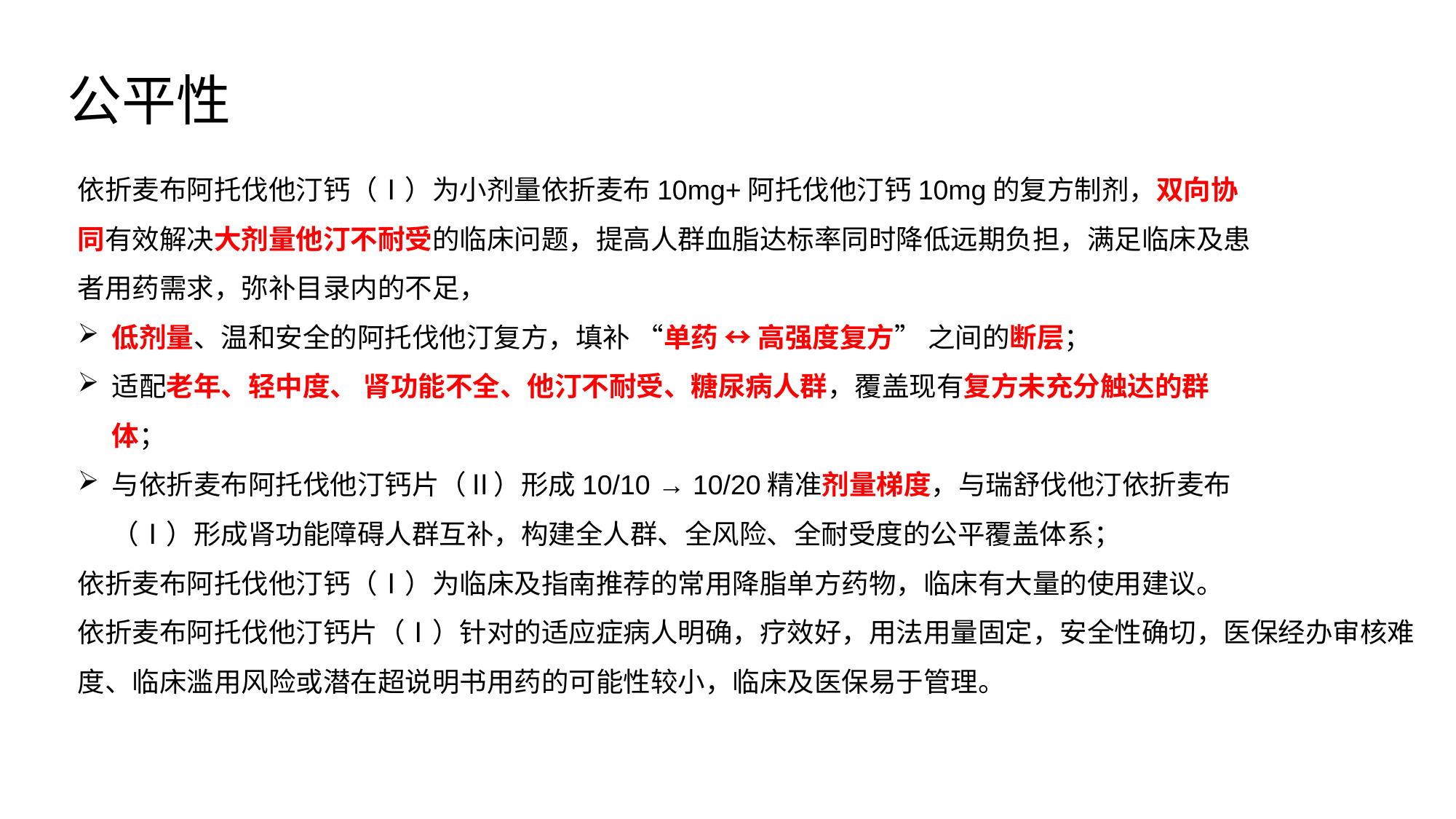

公平性
依折麦布阿托伐他汀钙（Ⅰ）为小剂量依折麦布10mg+阿托伐他汀钙10mg的复方制剂，双向协同有效解决大剂量他汀不耐受的临床问题，提高人群血脂达标率同时降低远期负担，满足临床及患者用药需求，弥补目录内的不足，
低剂量、温和安全的阿托伐他汀复方，填补 “单药 ↔ 高强度复方” 之间的断层；
适配老年、轻中度、 肾功能不全、他汀不耐受、糖尿病人群，覆盖现有复方未充分触达的群体；
与依折麦布阿托伐他汀钙片（Ⅱ）形成10/10 → 10/20精准剂量梯度，与瑞舒伐他汀依折麦布（Ⅰ）形成肾功能障碍人群互补，构建全人群、全风险、全耐受度的公平覆盖体系；
依折麦布阿托伐他汀钙（Ⅰ）为临床及指南推荐的常用降脂单方药物，临床有大量的使用建议。
依折麦布阿托伐他汀钙片（Ⅰ）针对的适应症病人明确，疗效好，用法用量固定，安全性确切，医保经办审核难度、临床滥用风险或潜在超说明书用药的可能性较小，临床及医保易于管理。